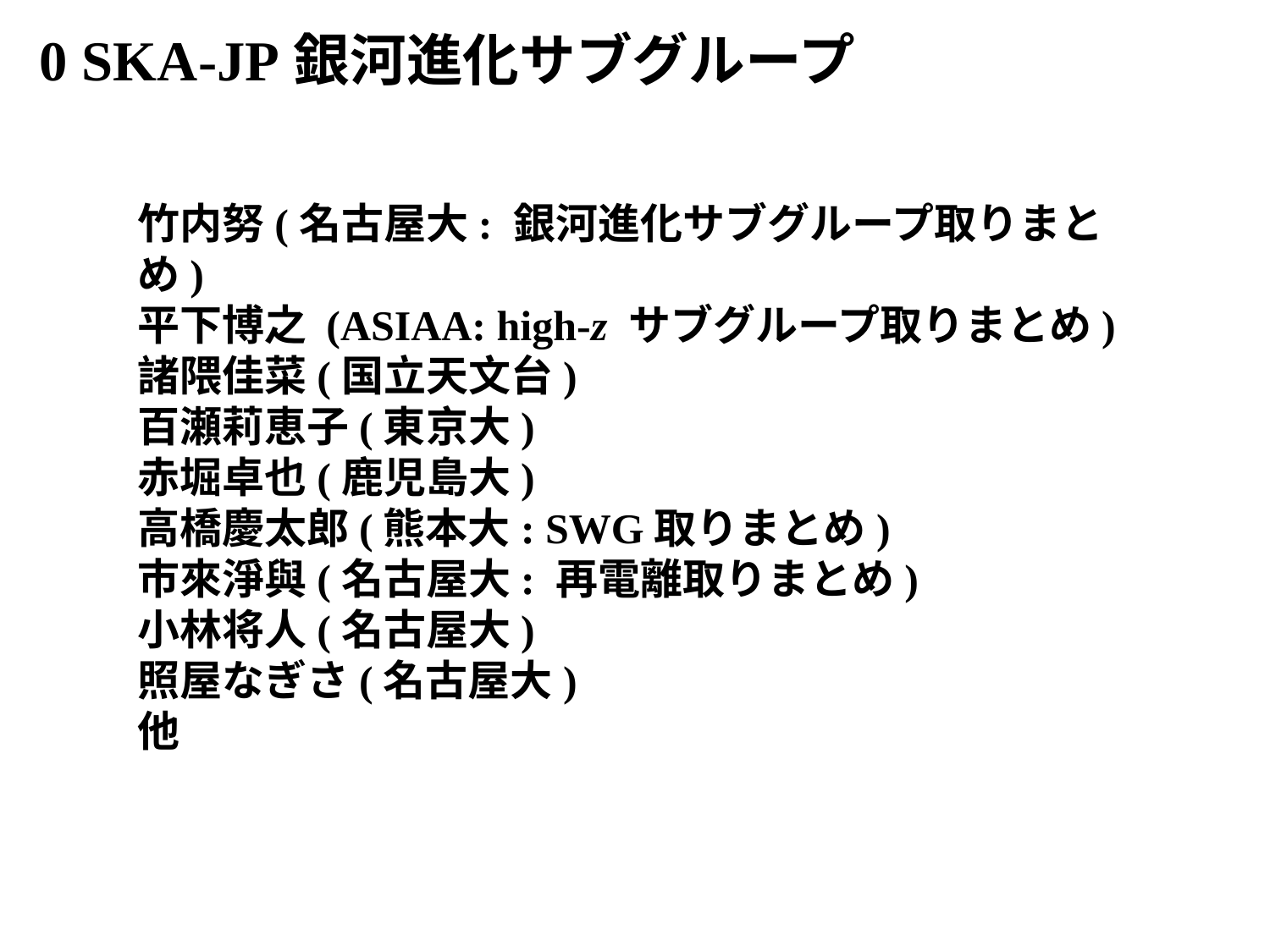

0 SKA-JP銀河進化サブグループ
竹内努(名古屋大: 銀河進化サブグループ取りまとめ)
平下博之 (ASIAA: high-z サブグループ取りまとめ)
諸隈佳菜(国立天文台)
百瀬莉恵子(東京大)
赤堀卓也(鹿児島大)
高橋慶太郎(熊本大: SWG取りまとめ)
市來淨與(名古屋大: 再電離取りまとめ)
小林将人(名古屋大)
照屋なぎさ(名古屋大)
他